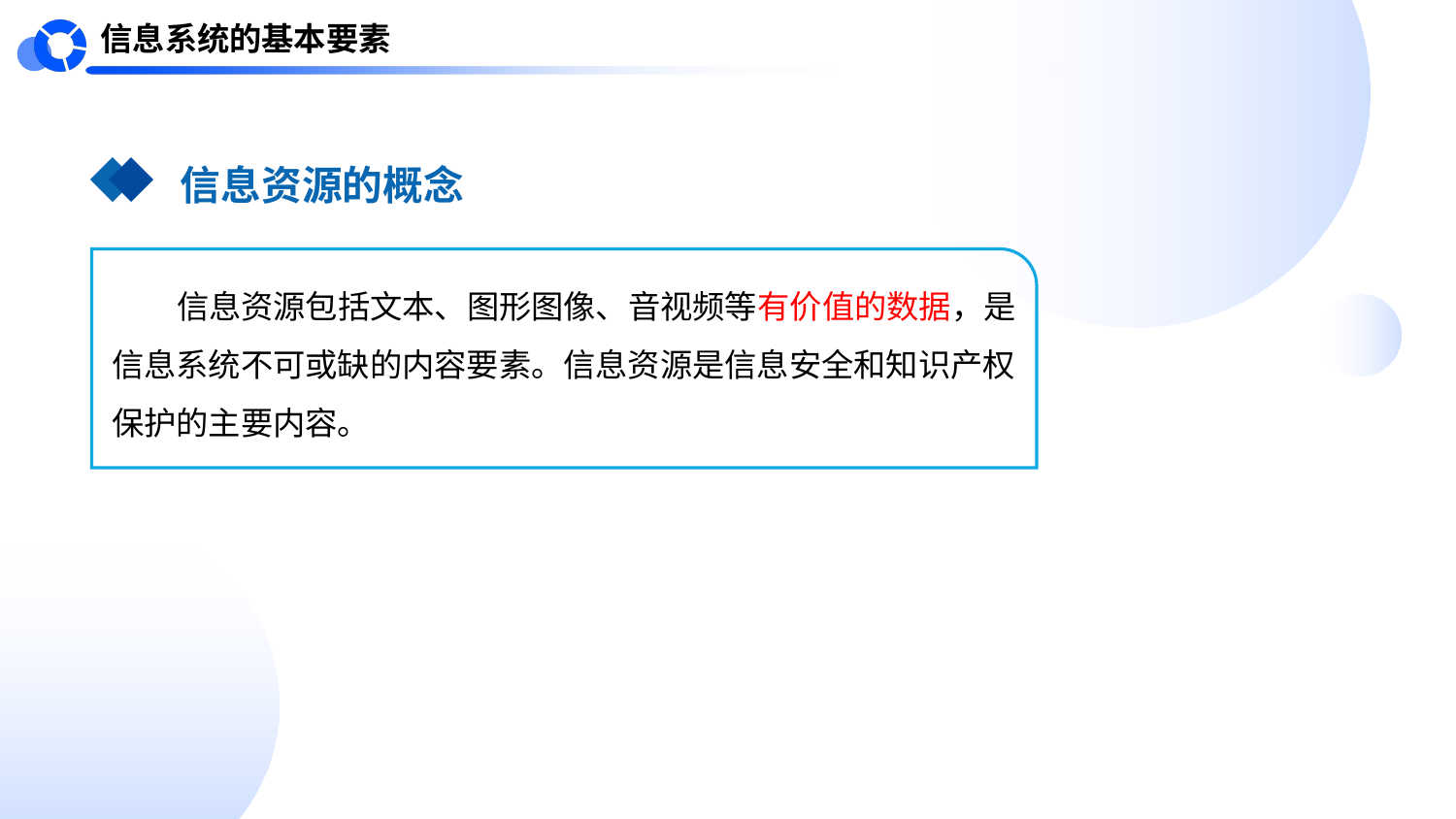

信息资源的概念

信息资源包括文本、图形图像、音视频等有价值的数据，是信息系统不可或缺的内容要素。信息资源是信息安全和知识产权保护的主要内容。